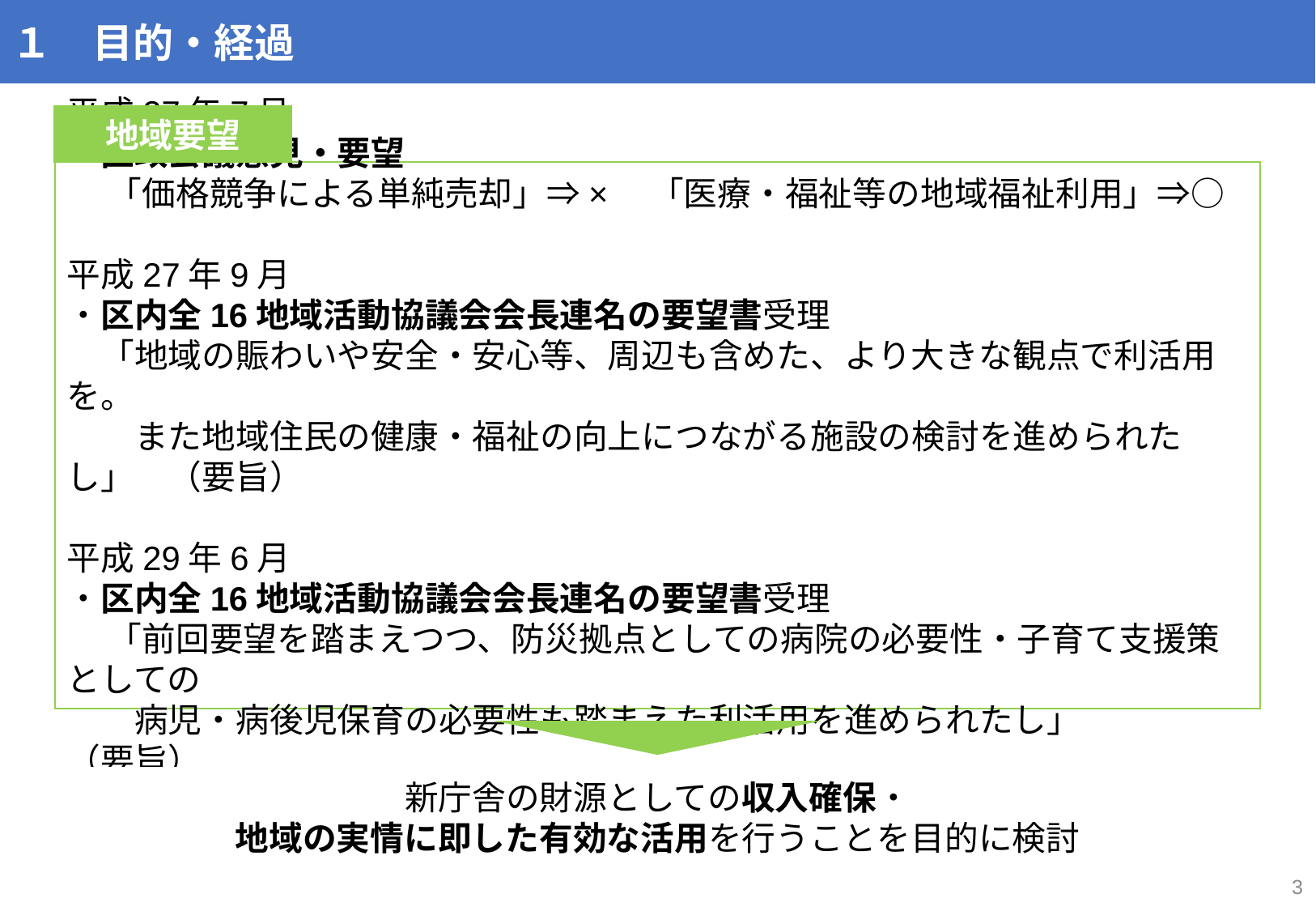

１　目的・経過
地域要望
平成27年7月
・区政会議意見・要望
　 「価格競争による単純売却」⇒×　「医療・福祉等の地域福祉利用」⇒○

平成27年9月
・区内全16地域活動協議会会長連名の要望書受理
　「地域の賑わいや安全・安心等、周辺も含めた、より大きな観点で利活用を。
　　また地域住民の健康・福祉の向上につながる施設の検討を進められたし」　（要旨）

平成29年6月
・区内全16地域活動協議会会長連名の要望書受理
　 「前回要望を踏まえつつ、防災拠点としての病院の必要性・子育て支援策としての
　　病児・病後児保育の必要性も踏まえた利活用を進められたし」　　　（要旨）

新庁舎の財源としての収入確保・
地域の実情に即した有効な活用を行うことを目的に検討
3